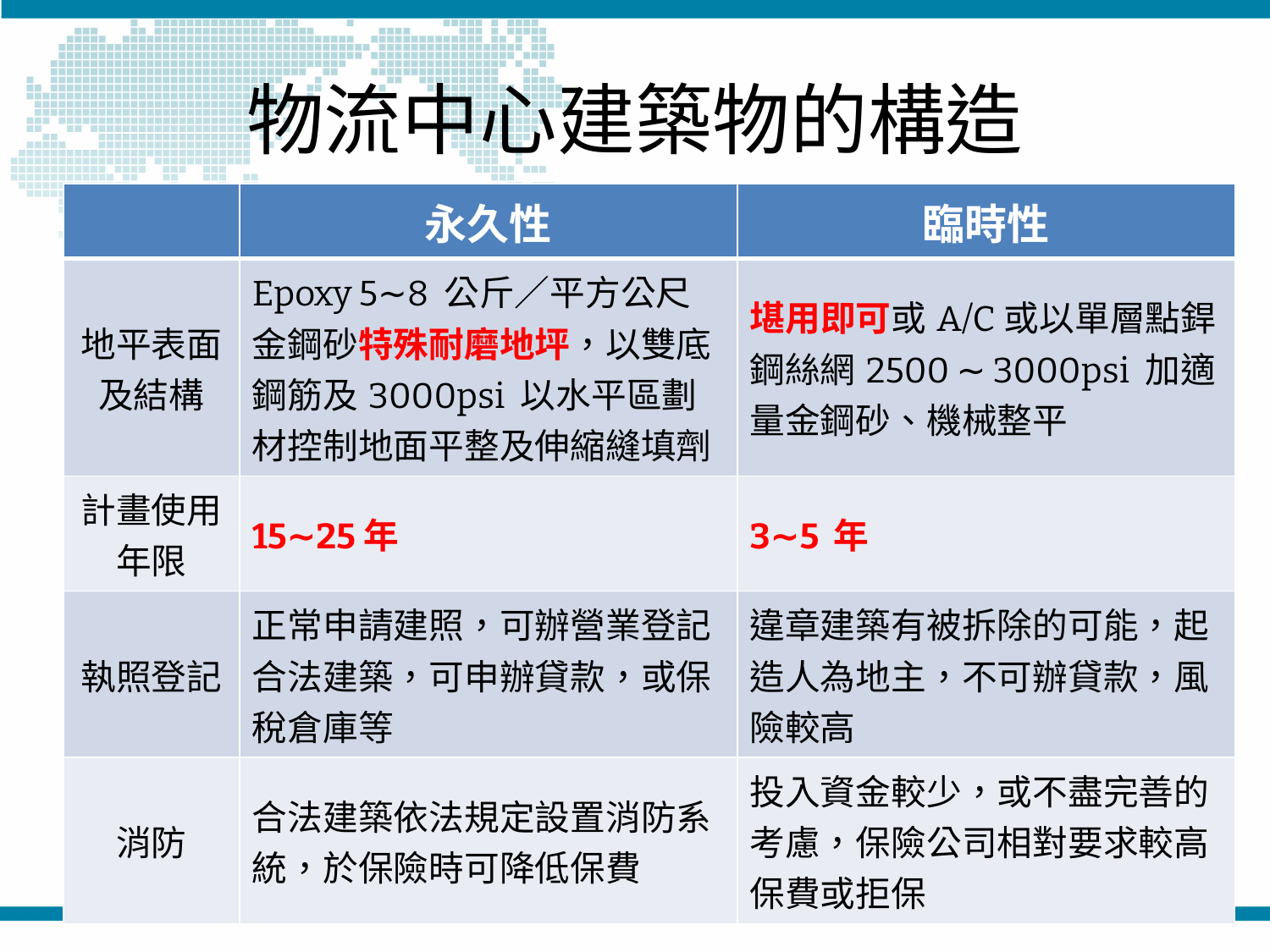

# 物流中心建築物的構造
|  | 永久性 | 臨時性 |
| --- | --- | --- |
| 地平表面及結構 | Epoxy 5∼8 公斤／平方公尺金鋼砂特殊耐磨地坪，以雙底鋼筋及3000psi 以水平區劃材控制地面平整及伸縮縫填劑 | 堪用即可或A/C或以單層點銲鋼絲網2500 ∼ 3000psi 加適量金鋼砂、機械整平 |
| 計畫使用年限 | 15∼25年 | 3∼5 年 |
| 執照登記 | 正常申請建照，可辦營業登記合法建築，可申辦貸款，或保稅倉庫等 | 違章建築有被拆除的可能，起造人為地主，不可辦貸款，風險較高 |
| 消防 | 合法建築依法規定設置消防系統，於保險時可降低保費 | 投入資金較少，或不盡完善的考慮，保險公司相對要求較高保費或拒保 |